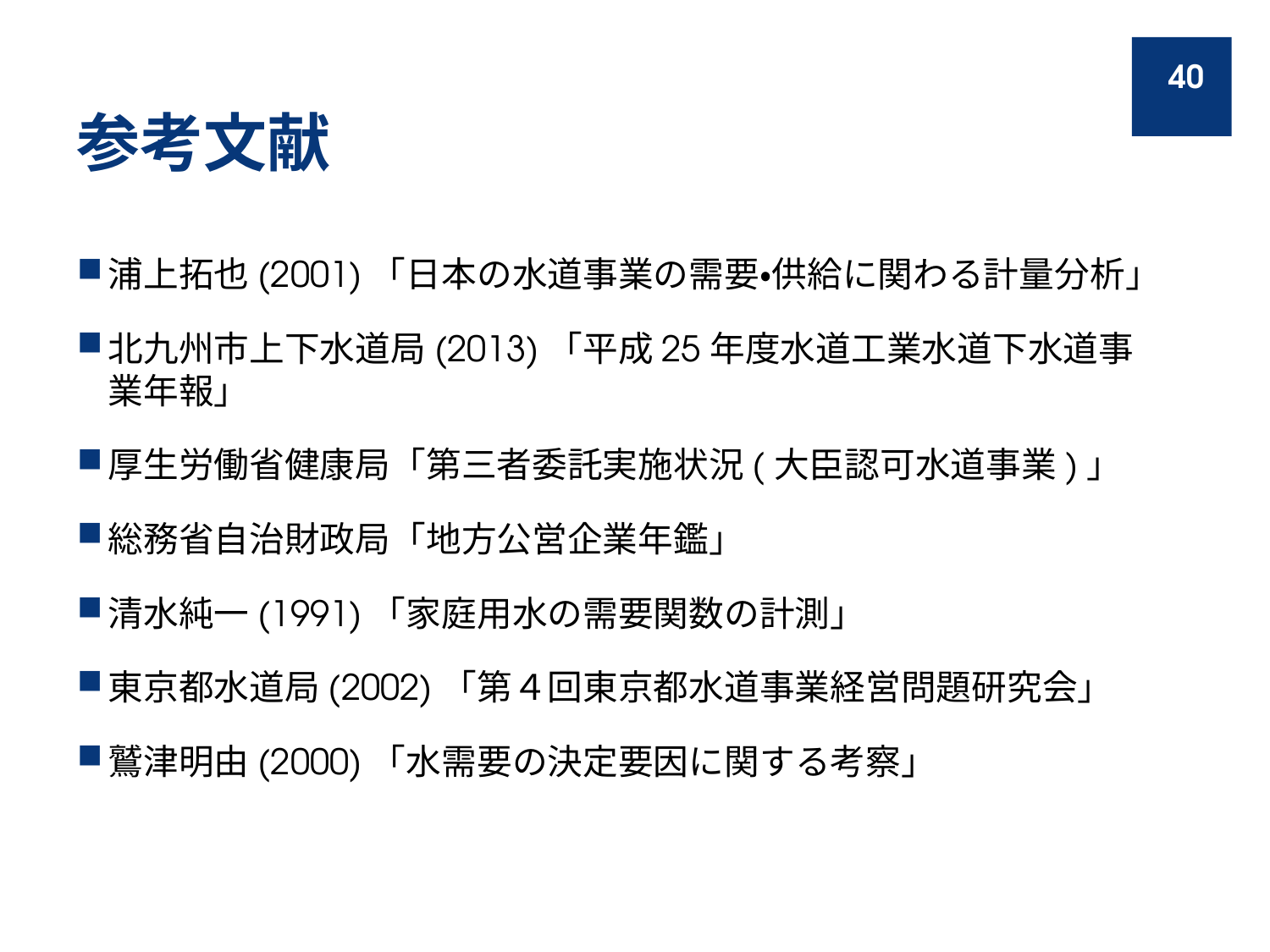

40
# 参考文献
浦上拓也(2001)「日本の水道事業の需要・供給に関わる計量分析」
北九州市上下水道局(2013)「平成25年度水道工業水道下水道事業年報」
厚生労働省健康局「第三者委託実施状況(大臣認可水道事業)」
総務省自治財政局「地方公営企業年鑑」
清水純一(1991)「家庭用水の需要関数の計測」
東京都水道局(2002)「第４回東京都水道事業経営問題研究会」
鷲津明由(2000)「水需要の決定要因に関する考察」